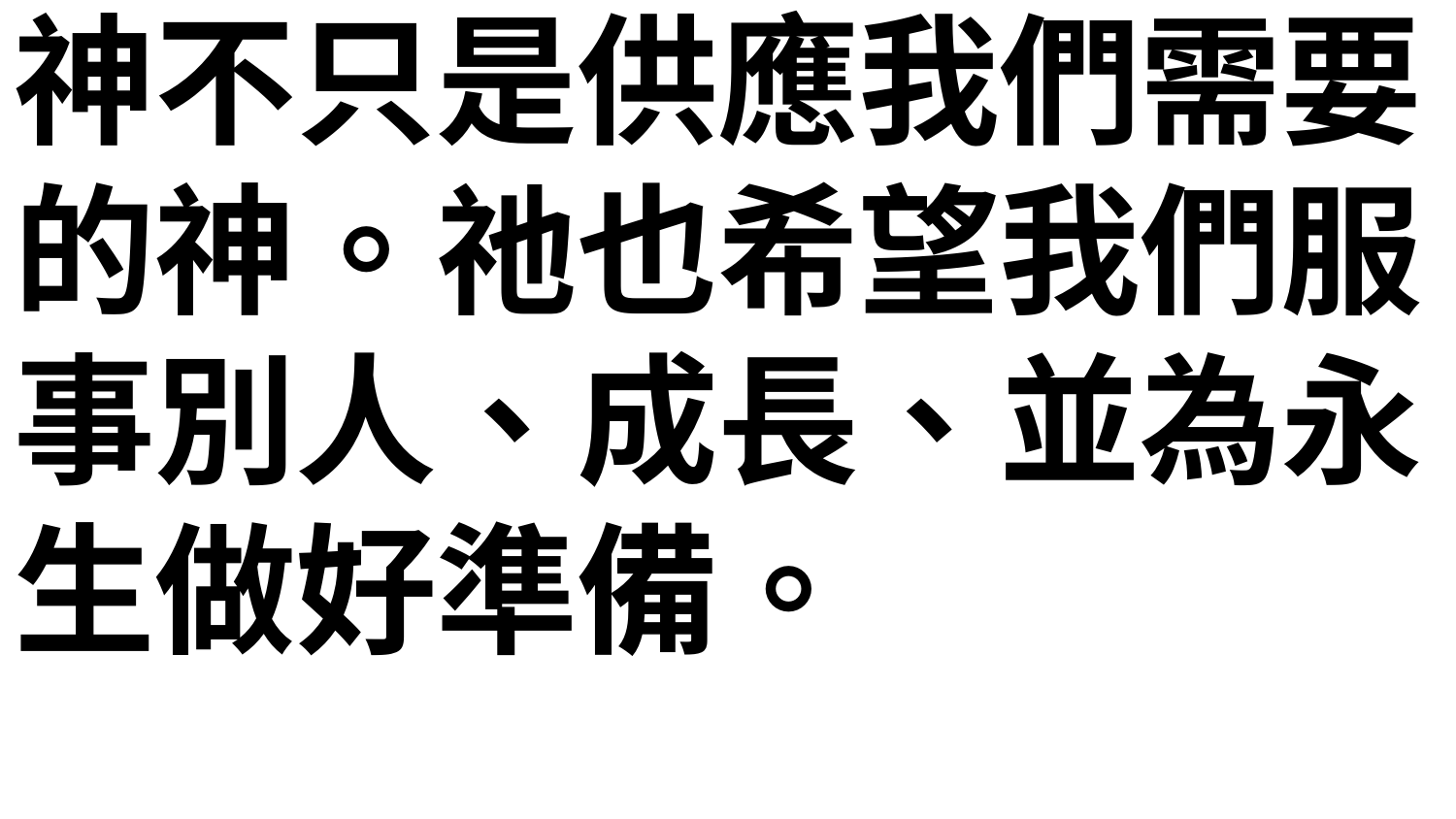

神不只是供應我們需要的神。祂也希望我們服事別人、成長、並為永生做好準備。